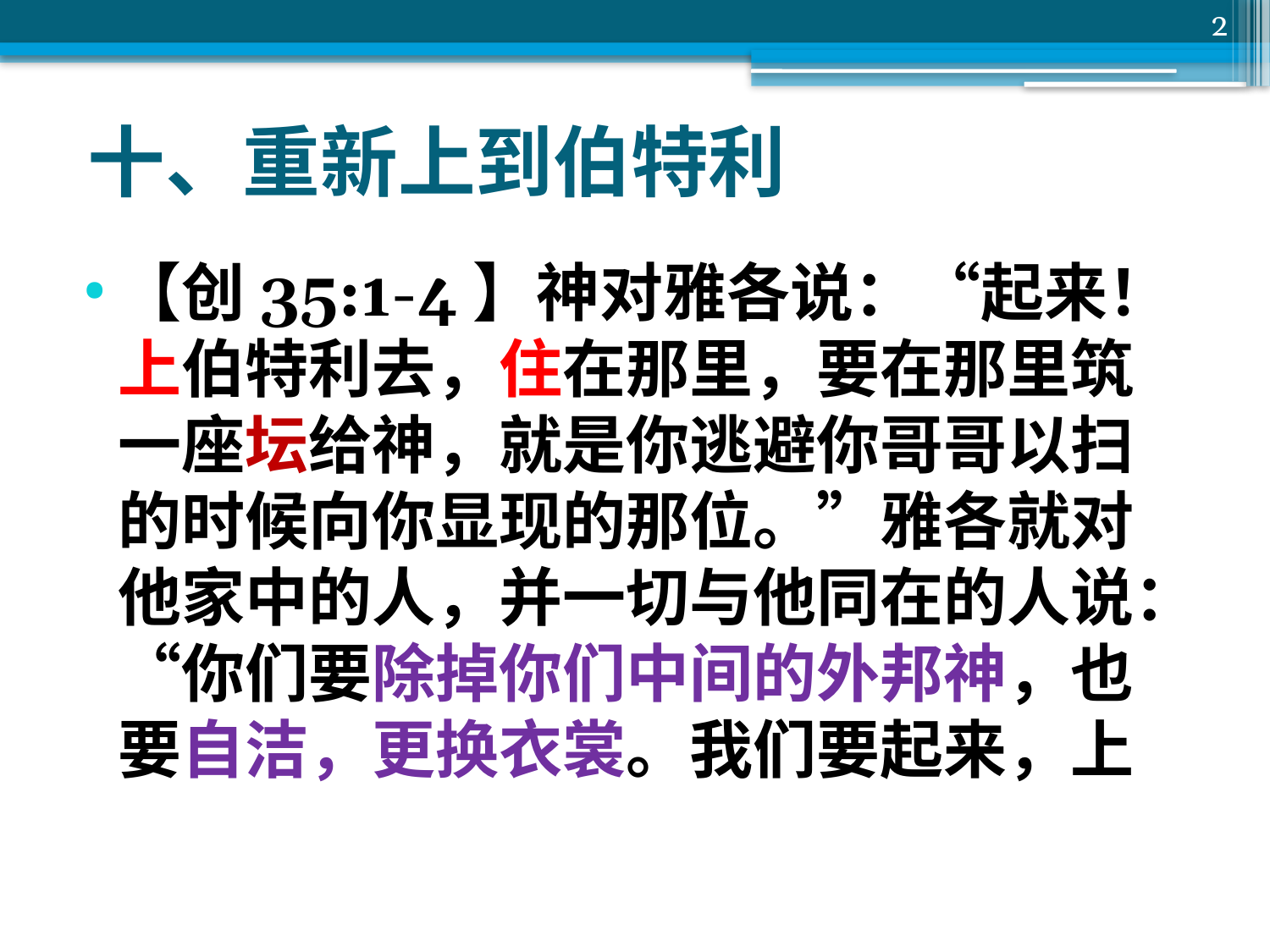

2
# 十、重新上到伯特利
【创35:1-4】神对雅各说：“起来！上伯特利去，住在那里，要在那里筑一座坛给神，就是你逃避你哥哥以扫的时候向你显现的那位。”雅各就对他家中的人，并一切与他同在的人说：“你们要除掉你们中间的外邦神，也要自洁，更换衣裳。我们要起来，上